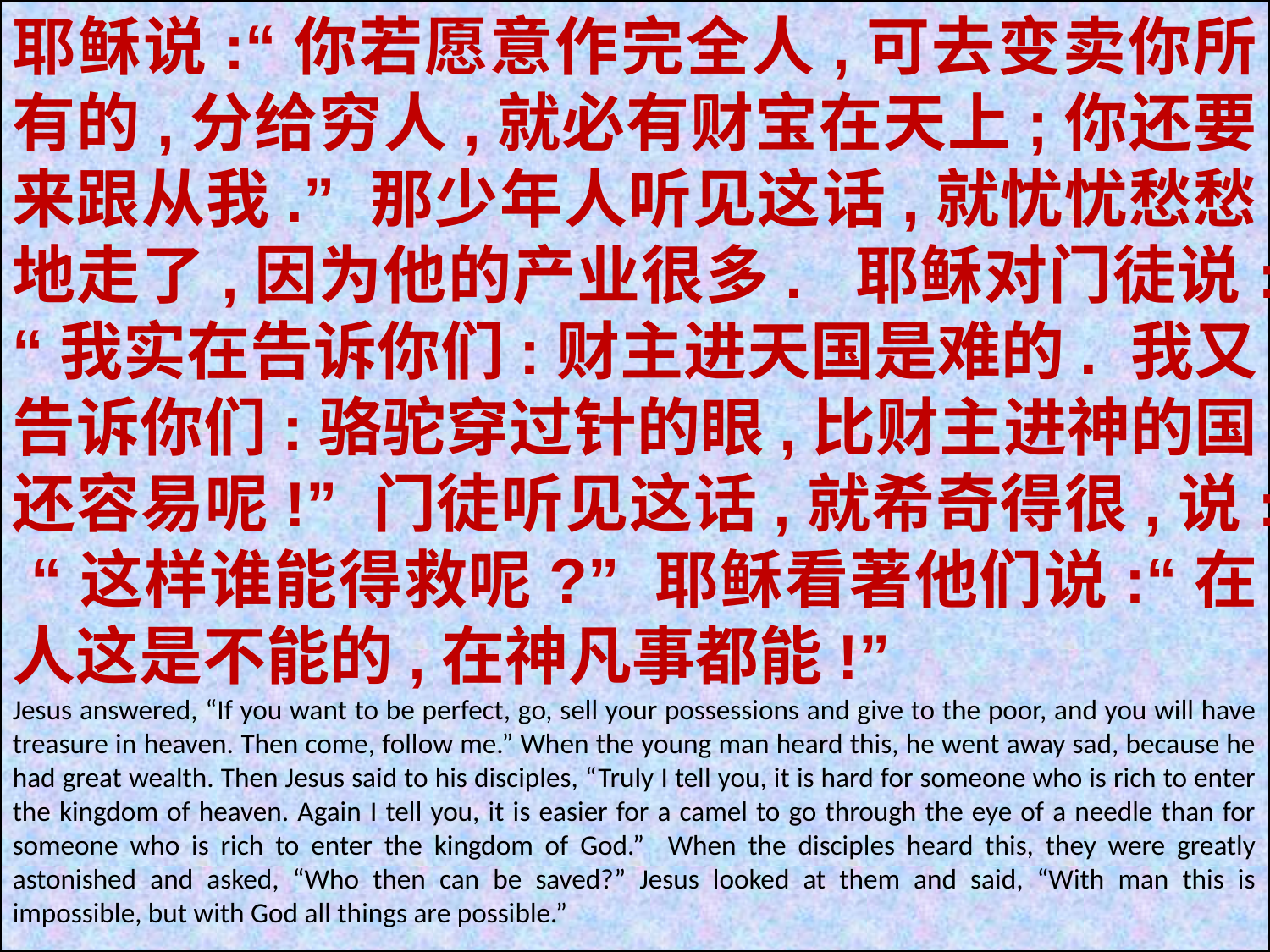

耶稣说:“你若愿意作完全人,可去变卖你所有的,分给穷人,就必有财宝在天上;你还要来跟从我.” 那少年人听见这话,就忧忧愁愁地走了,因为他的产业很多.  耶稣对门徒说:“我实在告诉你们:财主进天国是难的. 我又告诉你们:骆驼穿过针的眼,比财主进神的国还容易呢!” 门徒听见这话,就希奇得很,说: “这样谁能得救呢?” 耶稣看著他们说:“在人这是不能的,在神凡事都能!”
Jesus answered, “If you want to be perfect, go, sell your possessions and give to the poor, and you will have treasure in heaven. Then come, follow me.” When the young man heard this, he went away sad, because he had great wealth. Then Jesus said to his disciples, “Truly I tell you, it is hard for someone who is rich to enter the kingdom of heaven. Again I tell you, it is easier for a camel to go through the eye of a needle than for someone who is rich to enter the kingdom of God.”  When the disciples heard this, they were greatly astonished and asked, “Who then can be saved?” Jesus looked at them and said, “With man this is impossible, but with God all things are possible.”